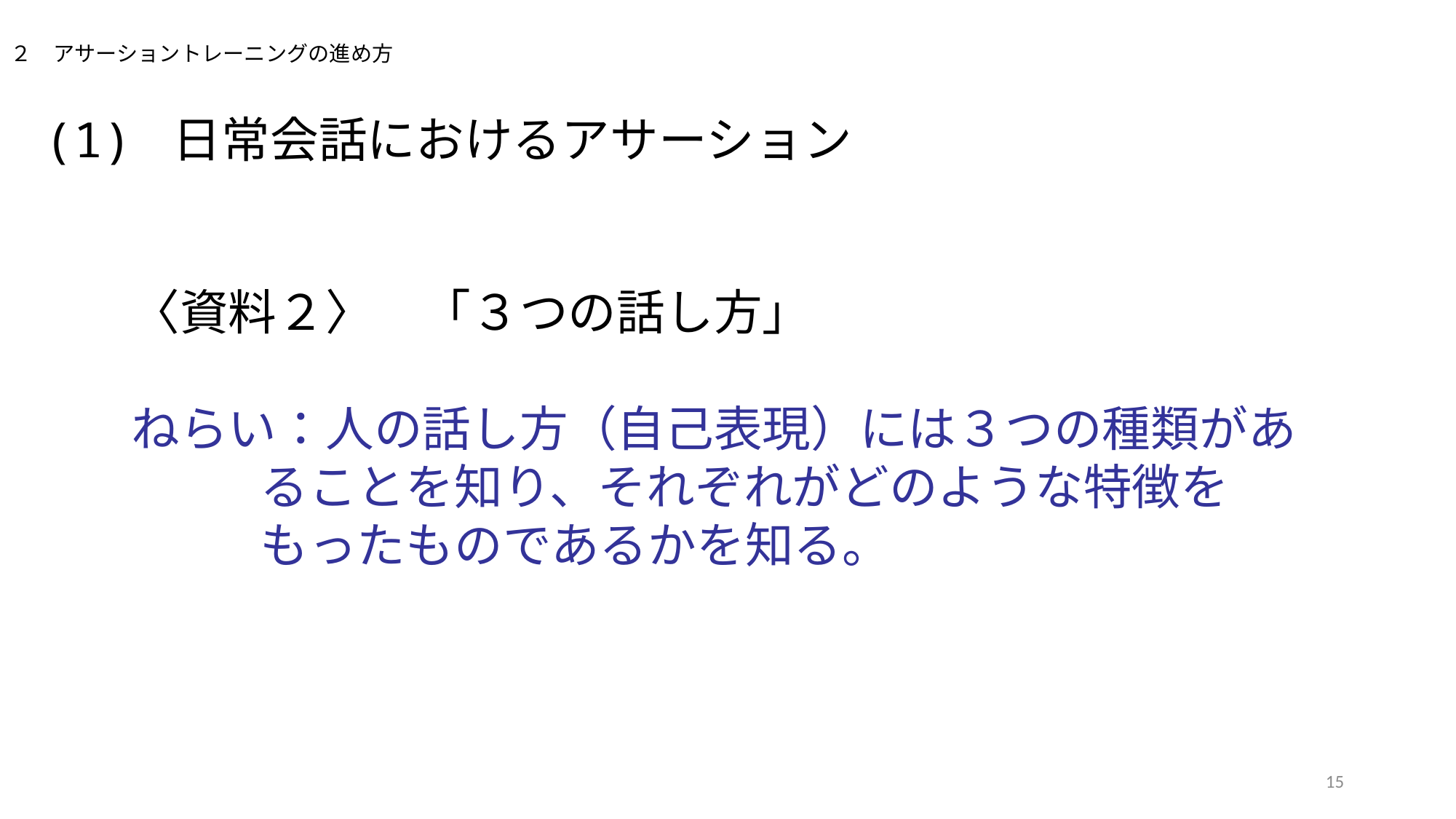

２　アサーショントレーニングの進め方
(1) 日常会話におけるアサーション
〈資料２〉　「３つの話し方」

ねらい：人の話し方（自己表現）には３つの種類があることを知り、それぞれがどのような特徴をもったものであるかを知る。
15